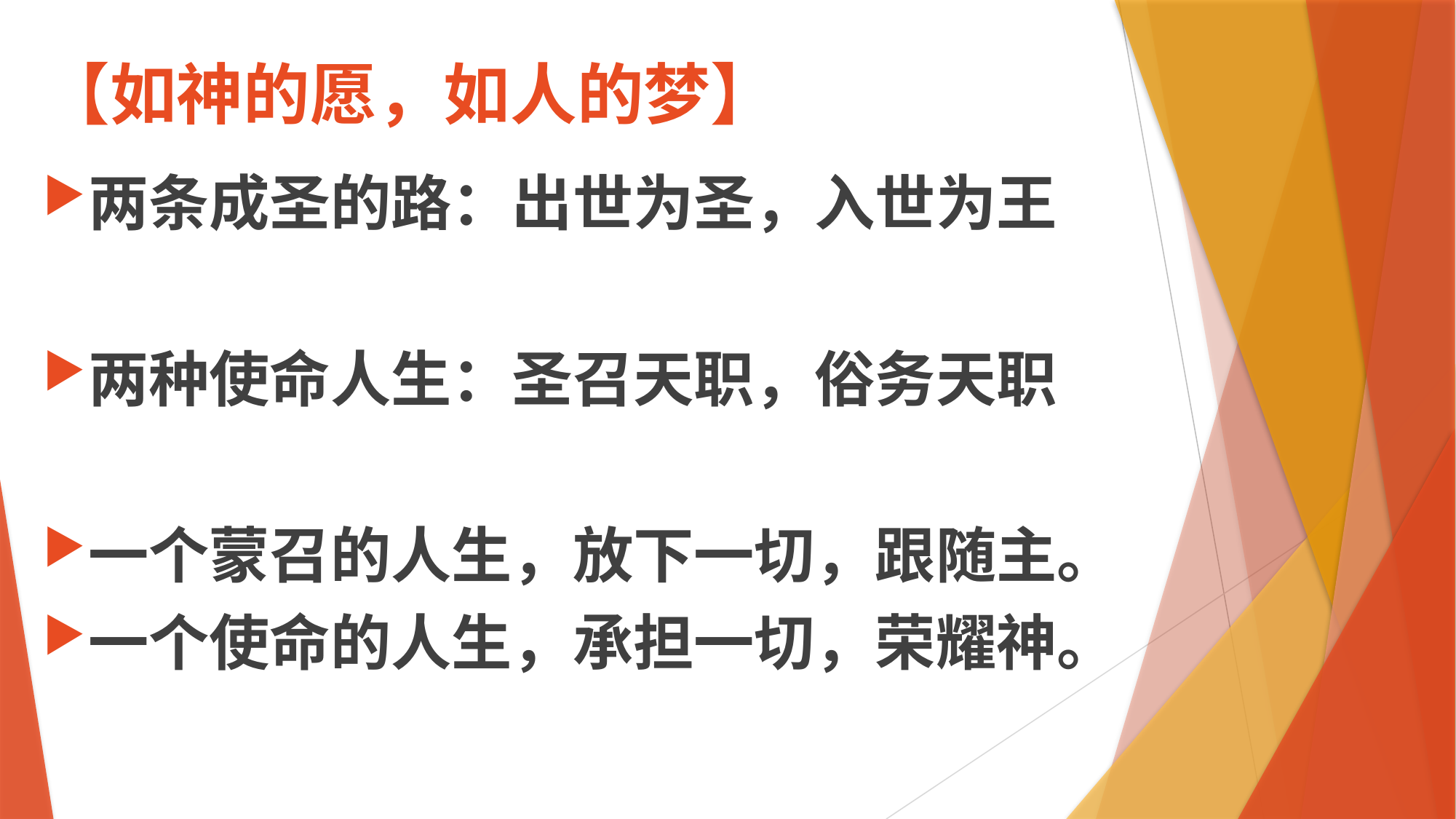

# 【如神的愿，如人的梦】
两条成圣的路：出世为圣，入世为王

两种使命人生：圣召天职，俗务天职

一个蒙召的人生，放下一切，跟随主。
一个使命的人生，承担一切，荣耀神。